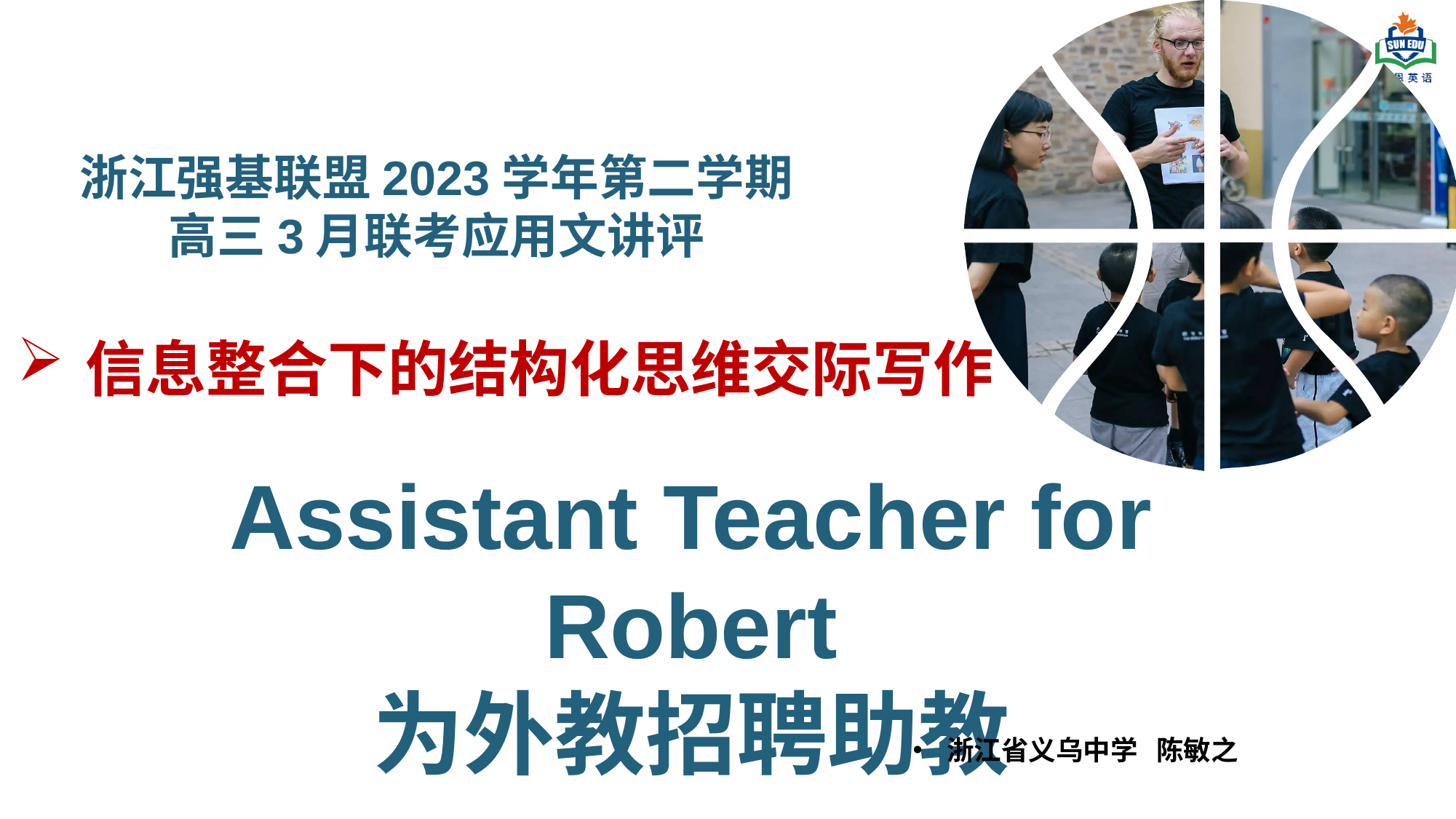

浙江强基联盟2023学年第二学期
高三3月联考应用文讲评
信息整合下的结构化思维交际写作
Assistant Teacher for Robert
为外教招聘助教
浙江省义乌中学   陈敏之